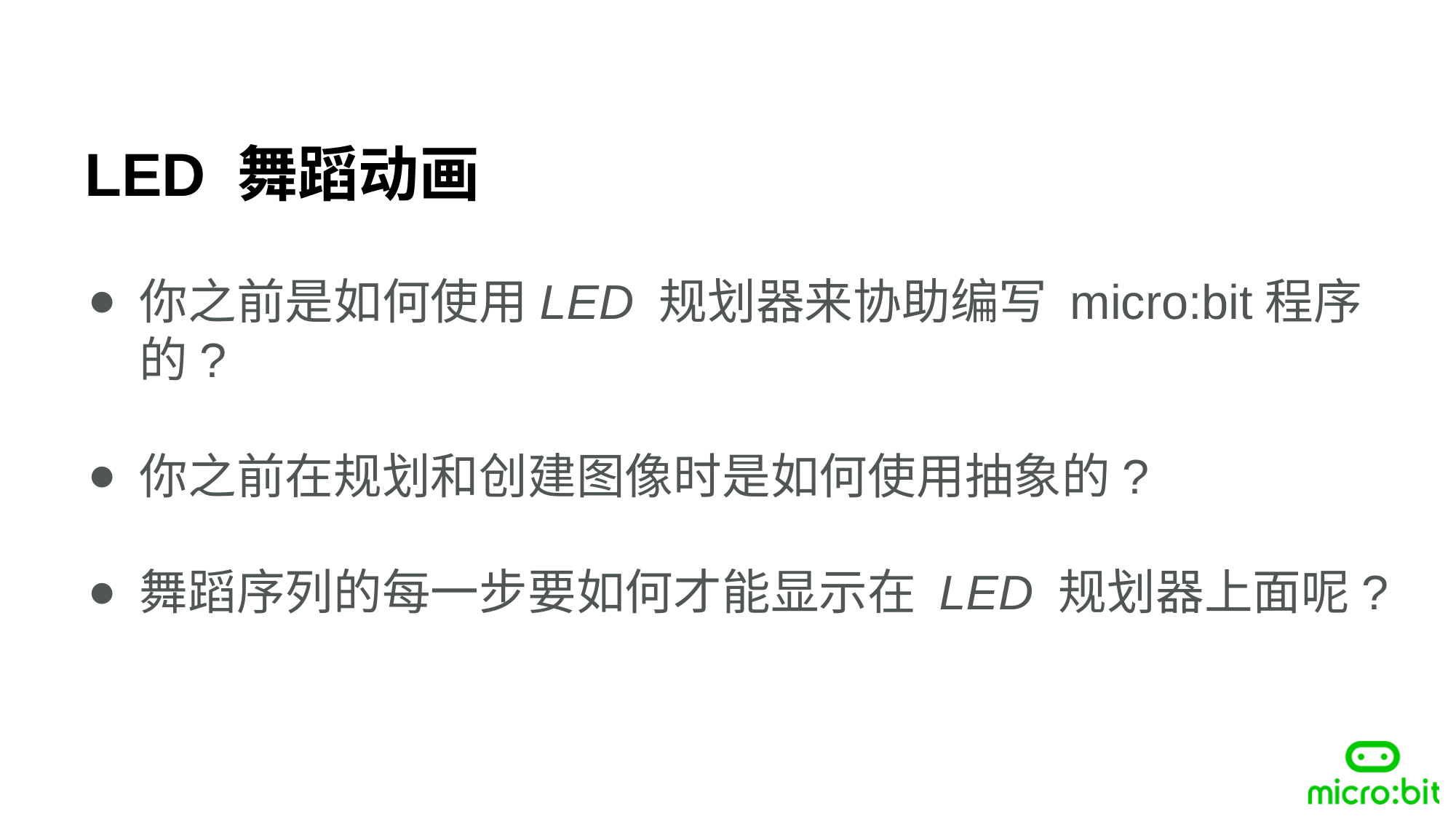

LED 舞蹈动画

你之前是如何使用LED 规划器来协助编写 micro:bit程序的?

你之前在规划和创建图像时是如何使用抽象的?

舞蹈序列的每一步要如何才能显示在 LED 规划器上面呢?